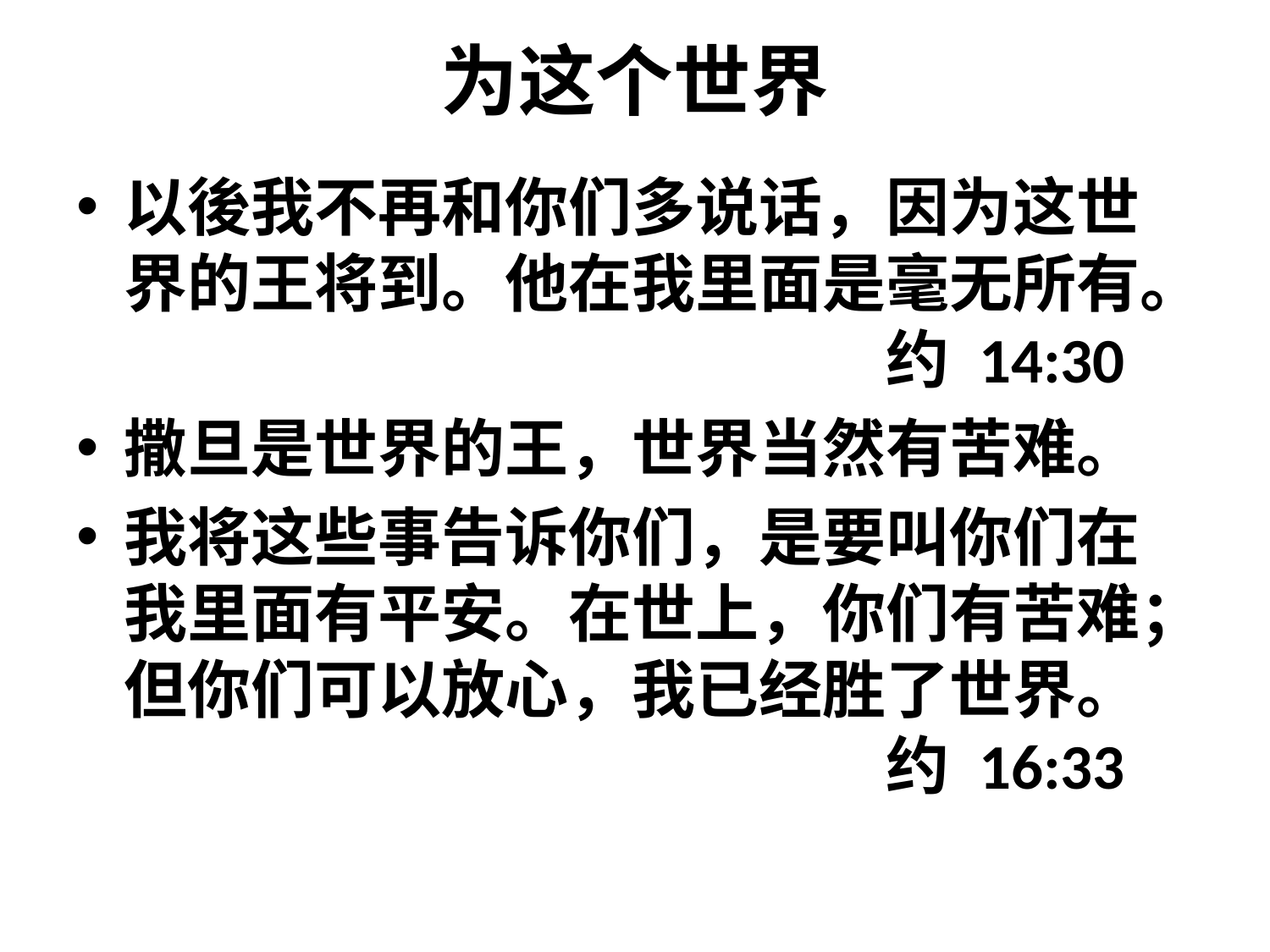

# 为这个世界
以後我不再和你们多说话，因为这世界的王将到。他在我里面是毫无所有。						约 14:30
撒旦是世界的王，世界当然有苦难。
我将这些事告诉你们，是要叫你们在我里面有平安。在世上，你们有苦难；但你们可以放心，我已经胜了世界。						约 16:33